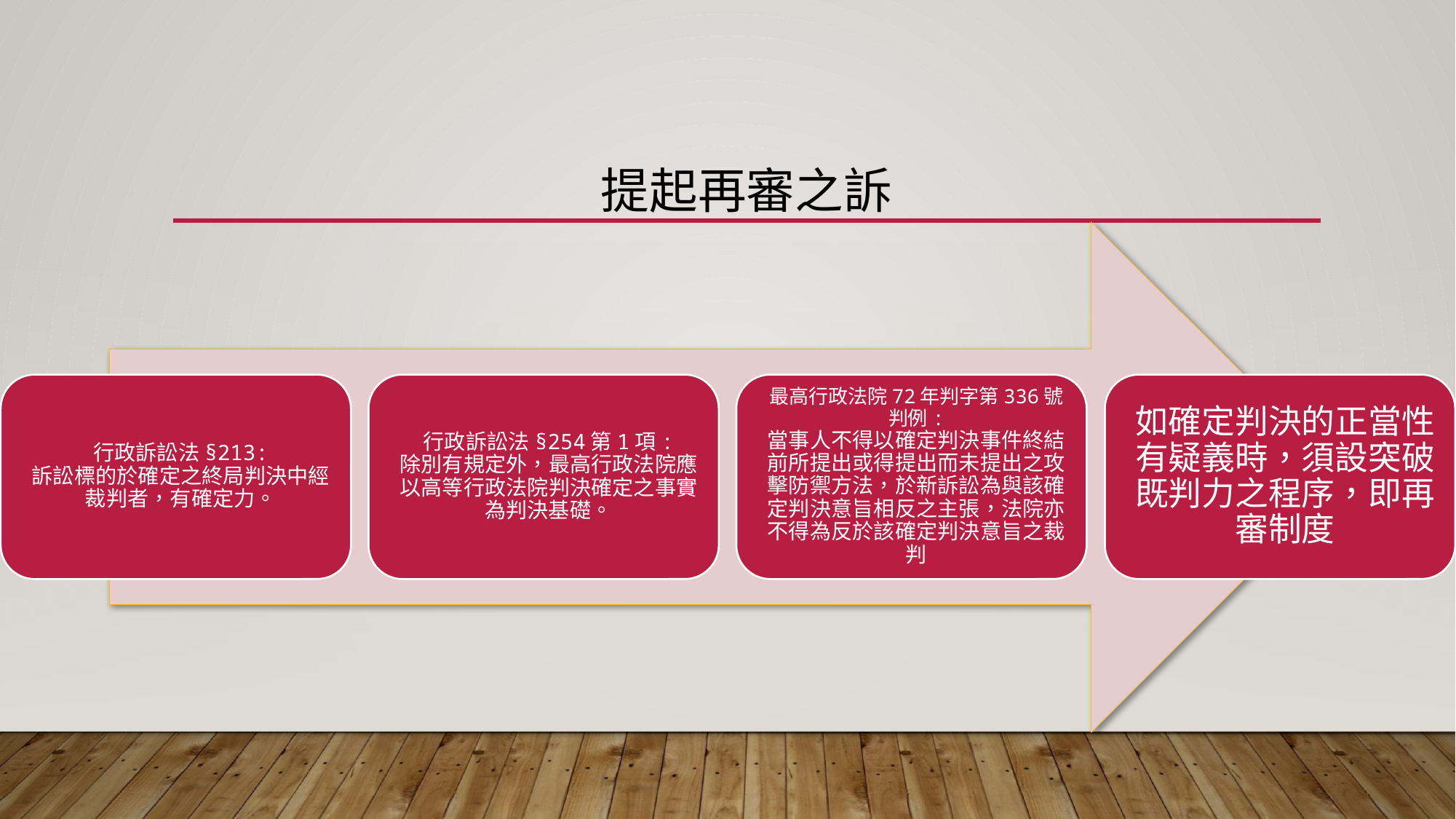

# 提起再審之訴
行政訴訟法§213:
訴訟標的於確定之終局判決中經裁判者，有確定力。
行政訴訟法§254第1項:
除別有規定外，最高行政法院應以高等行政法院判決確定之事實為判決基礎。
最高行政法院72年判字第336號判例:
當事人不得以確定判決事件終結前所提出或得提出而未提出之攻擊防禦方法，於新訴訟為與該確定判決意旨相反之主張，法院亦不得為反於該確定判決意旨之裁判
如確定判決的正當性有疑義時，須設突破既判力之程序，即再審制度